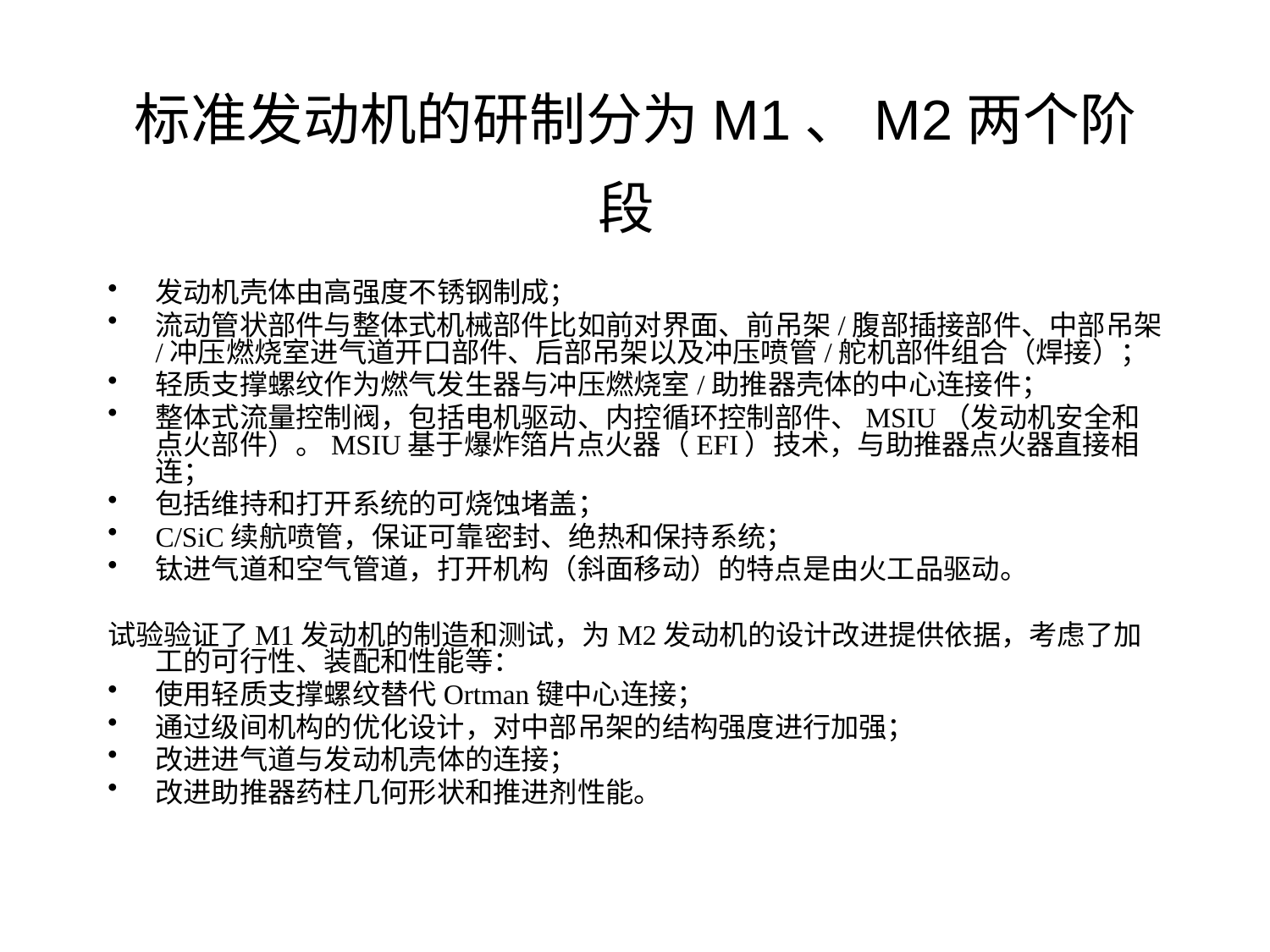

# 标准发动机的研制分为M1、M2两个阶段
发动机壳体由高强度不锈钢制成；
流动管状部件与整体式机械部件比如前对界面、前吊架/腹部插接部件、中部吊架/冲压燃烧室进气道开口部件、后部吊架以及冲压喷管/舵机部件组合（焊接）；
轻质支撑螺纹作为燃气发生器与冲压燃烧室/助推器壳体的中心连接件；
整体式流量控制阀，包括电机驱动、内控循环控制部件、MSIU（发动机安全和点火部件）。MSIU基于爆炸箔片点火器（EFI）技术，与助推器点火器直接相连；
包括维持和打开系统的可烧蚀堵盖；
C/SiC续航喷管，保证可靠密封、绝热和保持系统；
钛进气道和空气管道，打开机构（斜面移动）的特点是由火工品驱动。

试验验证了M1发动机的制造和测试，为M2发动机的设计改进提供依据，考虑了加工的可行性、装配和性能等：
使用轻质支撑螺纹替代Ortman键中心连接；
通过级间机构的优化设计，对中部吊架的结构强度进行加强；
改进进气道与发动机壳体的连接；
改进助推器药柱几何形状和推进剂性能。